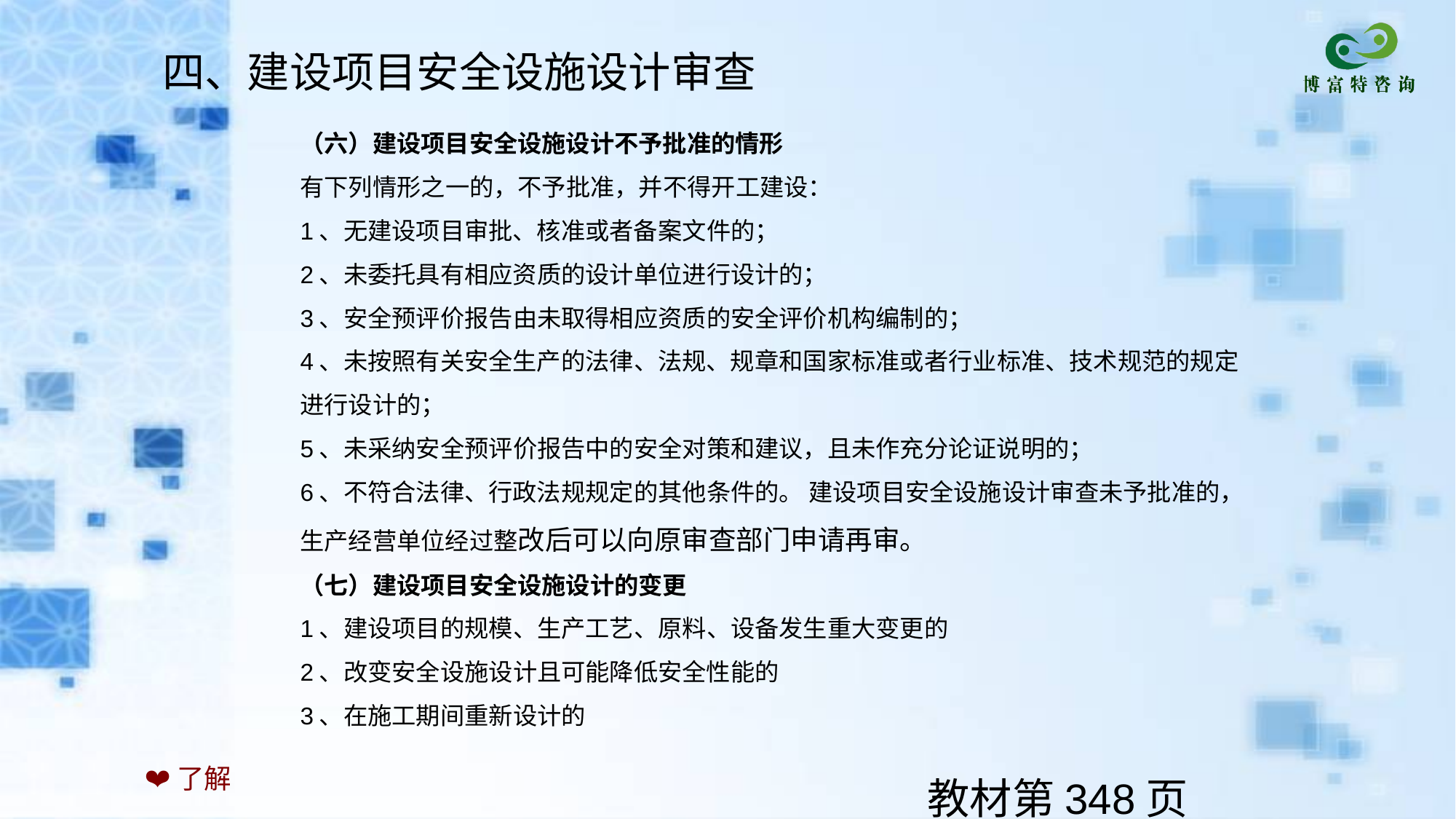

四、建设项目安全设施设计审查
（六）建设项目安全设施设计不予批准的情形
有下列情形之一的，不予批准，并不得开工建设：
1、无建设项目审批、核准或者备案文件的；
2、未委托具有相应资质的设计单位进行设计的；
3、安全预评价报告由未取得相应资质的安全评价机构编制的；
4、未按照有关安全生产的法律、法规、规章和国家标准或者行业标准、技术规范的规定进行设计的；
5、未采纳安全预评价报告中的安全对策和建议，且未作充分论证说明的；
6、不符合法律、行政法规规定的其他条件的。 建设项目安全设施设计审查未予批准的，生产经营单位经过整改后可以向原审查部门申请再审。
（七）建设项目安全设施设计的变更
1、建设项目的规模、生产工艺、原料、设备发生重大变更的
2、改变安全设施设计且可能降低安全性能的
3、在施工期间重新设计的
❤了解
教材第348页